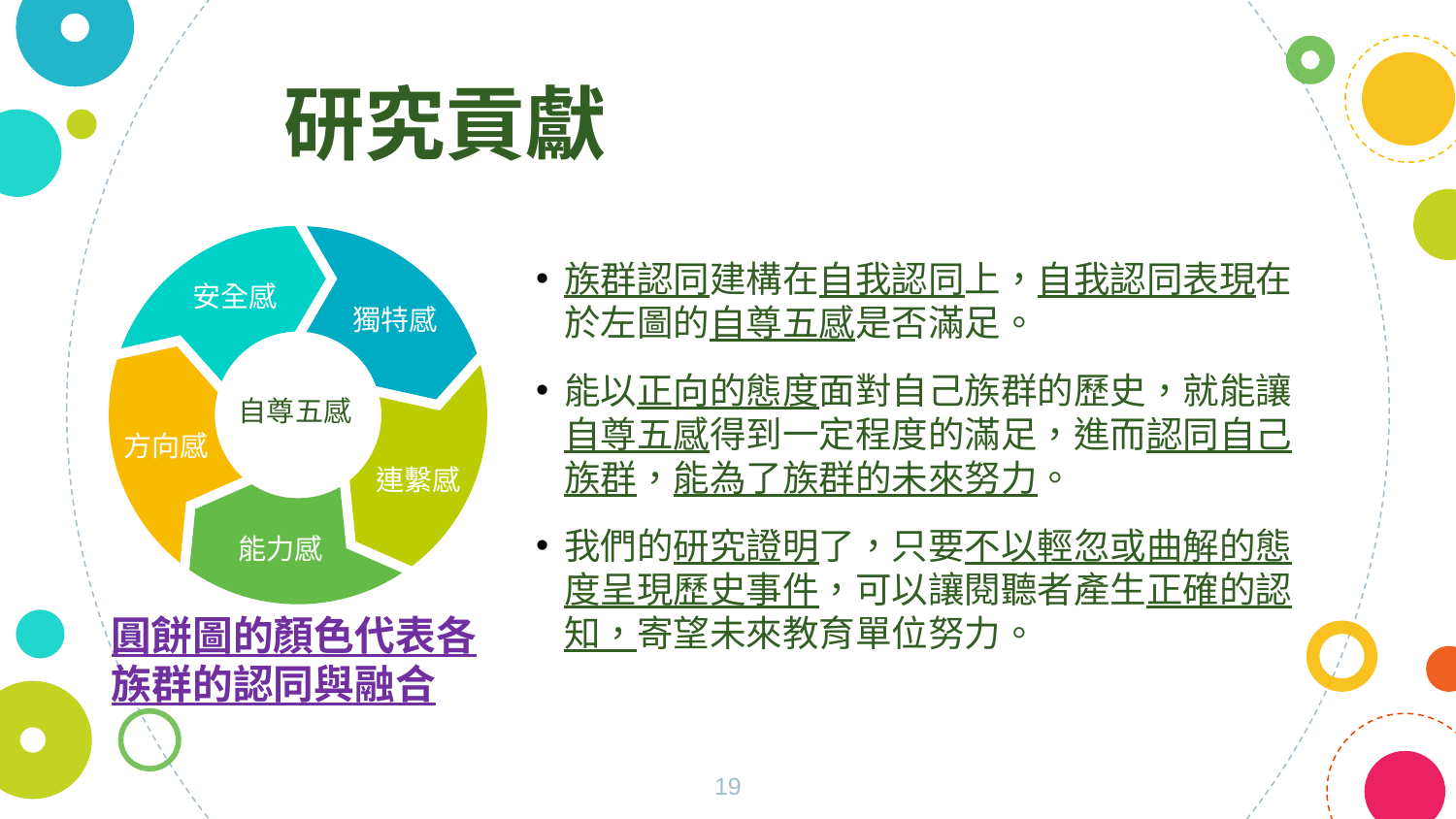

研究貢獻

族群認同建構在自我認同上，自我認同表現在於左圖的自尊五感是否滿足。
能以正向的態度面對自己族群的歷史，就能讓自尊五感得到一定程度的滿足，進而認同自己族群，能為了族群的未來努力。
我們的研究證明了，只要不以輕忽或曲解的態度呈現歷史事件，可以讓閱聽者產生正確的認知，寄望未來教育單位努力。
安全感
獨特感
自尊五感
方向感
連繫感
能力感
圓餅圖的顏色代表各族群的認同與融合
19